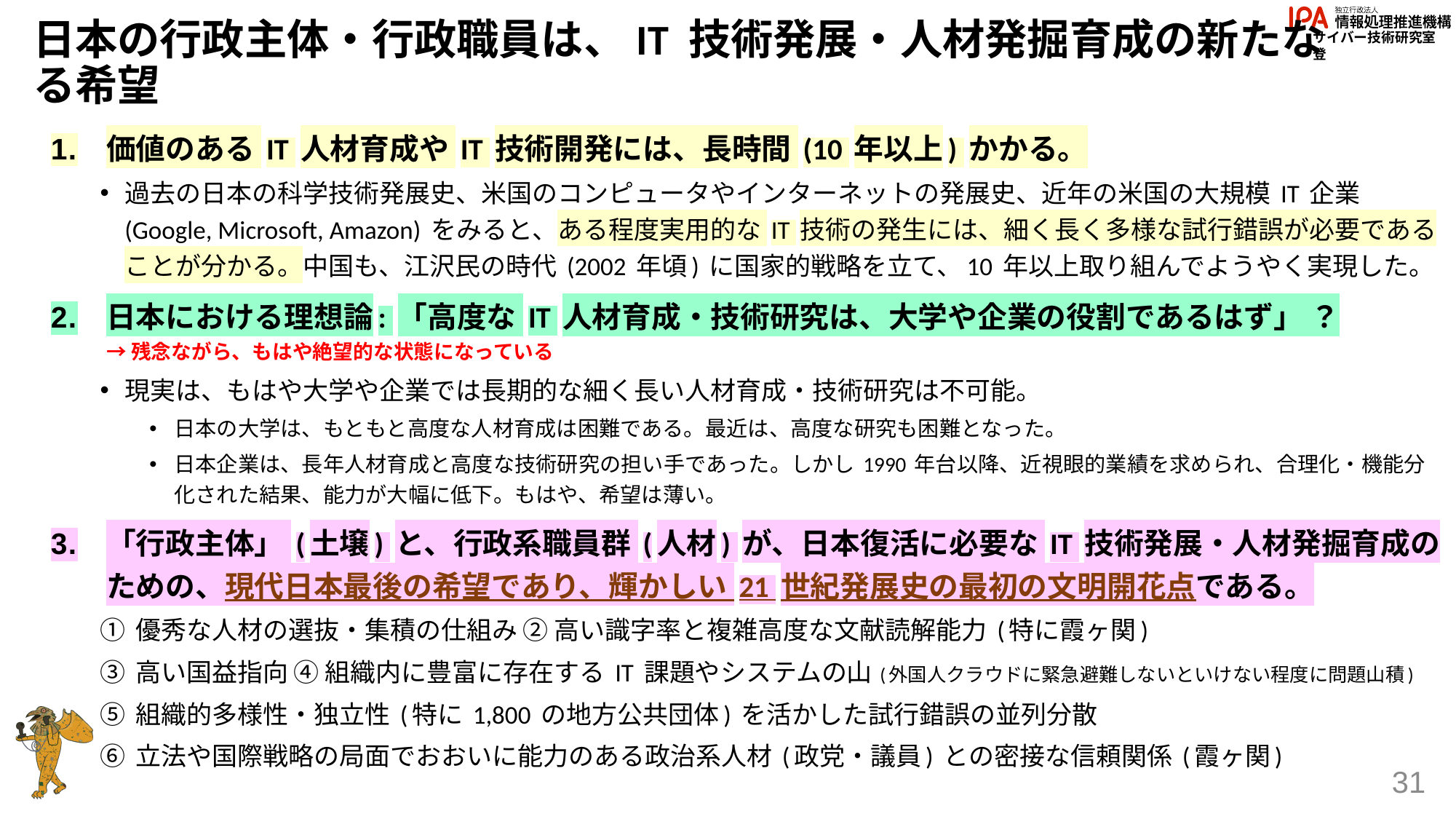

# 日本の行政主体・行政職員は、IT 技術発展・人材発掘育成の新たなる希望
価値のある IT 人材育成や IT 技術開発には、長時間 (10 年以上) かかる。
過去の日本の科学技術発展史、米国のコンピュータやインターネットの発展史、近年の米国の大規模 IT 企業 (Google, Microsoft, Amazon) をみると、ある程度実用的な IT 技術の発生には、細く長く多様な試行錯誤が必要であることが分かる。中国も、江沢民の時代 (2002 年頃) に国家的戦略を立て、10 年以上取り組んでようやく実現した。
日本における理想論: 「高度な IT 人材育成・技術研究は、大学や企業の役割であるはず」 ？
→ 残念ながら、もはや絶望的な状態になっている
現実は、もはや大学や企業では長期的な細く長い人材育成・技術研究は不可能。
日本の大学は、もともと高度な人材育成は困難である。最近は、高度な研究も困難となった。
日本企業は、長年人材育成と高度な技術研究の担い手であった。しかし 1990 年台以降、近視眼的業績を求められ、合理化・機能分化された結果、能力が大幅に低下。もはや、希望は薄い。
「行政主体」 (土壌) と、行政系職員群 (人材) が、日本復活に必要な IT 技術発展・人材発掘育成のための、現代日本最後の希望であり、輝かしい 21 世紀発展史の最初の文明開花点である。
① 優秀な人材の選抜・集積の仕組み ② 高い識字率と複雑高度な文献読解能力 (特に霞ヶ関)
③ 高い国益指向 ④ 組織内に豊富に存在する IT 課題やシステムの山 (外国人クラウドに緊急避難しないといけない程度に問題山積)
⑤ 組織的多様性・独立性 (特に 1,800 の地方公共団体) を活かした試行錯誤の並列分散
⑥ 立法や国際戦略の局面でおおいに能力のある政治系人材 (政党・議員) との密接な信頼関係 (霞ヶ関)
31